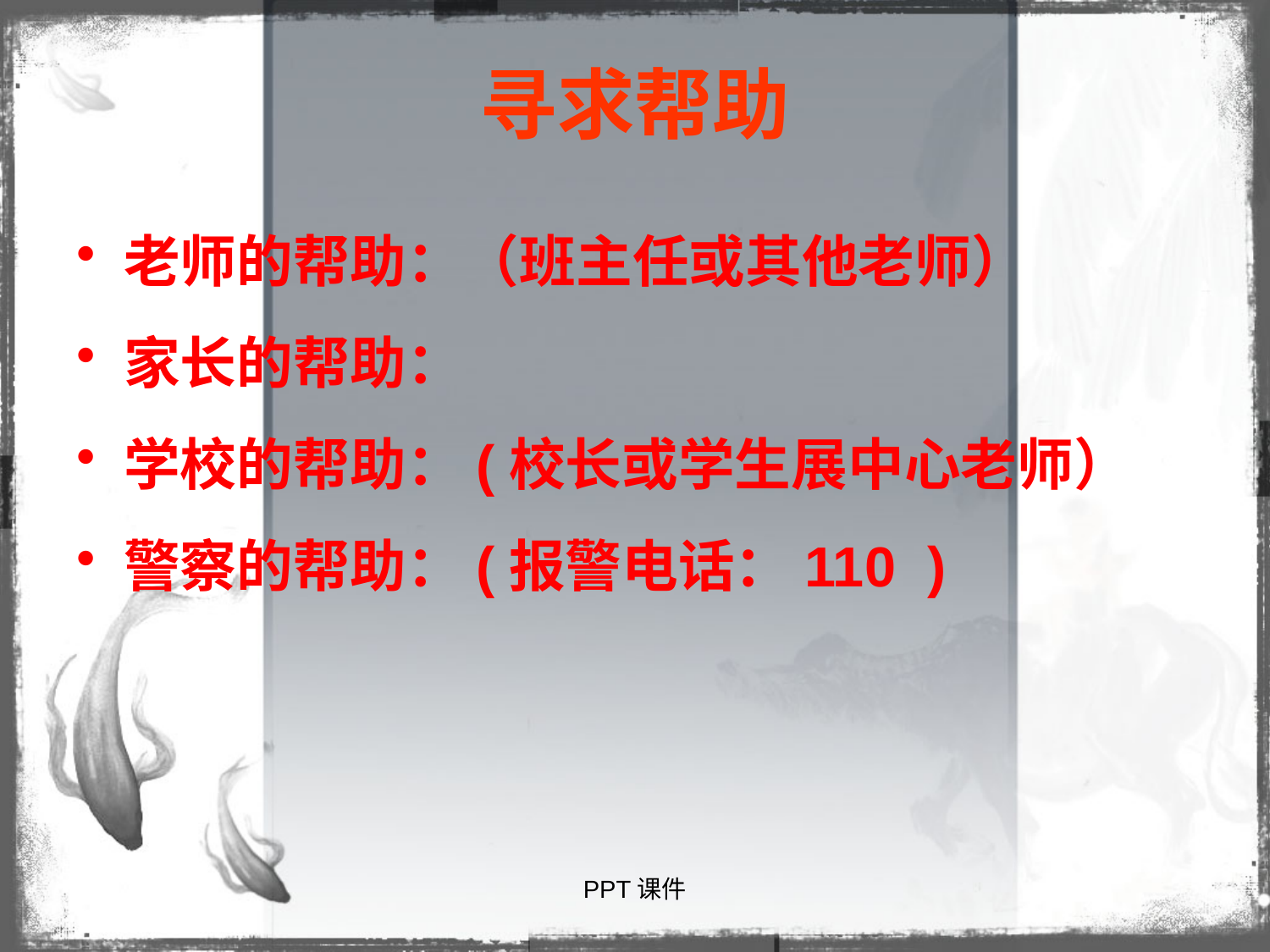

# 寻求帮助
老师的帮助：（班主任或其他老师）
家长的帮助：
学校的帮助：(校长或学生展中心老师）
警察的帮助：(报警电话：110  )

PPT课件
27